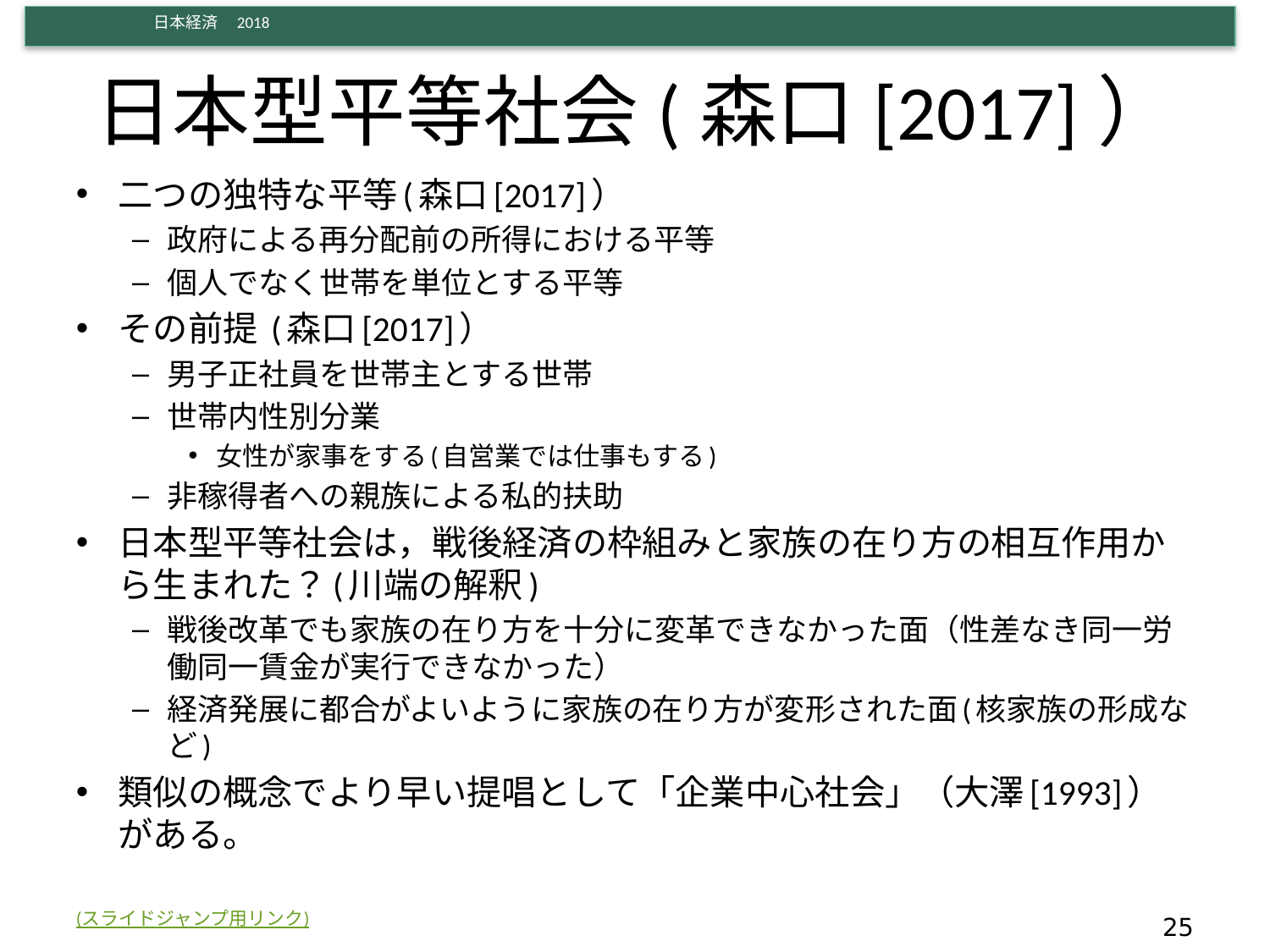

# 日本型平等社会(森口[2017]）
二つの独特な平等(森口[2017]）
政府による再分配前の所得における平等
個人でなく世帯を単位とする平等
その前提 (森口[2017]）
男子正社員を世帯主とする世帯
世帯内性別分業
女性が家事をする(自営業では仕事もする)
非稼得者への親族による私的扶助
日本型平等社会は，戦後経済の枠組みと家族の在り方の相互作用から生まれた？(川端の解釈)
戦後改革でも家族の在り方を十分に変革できなかった面（性差なき同一労働同一賃金が実行できなかった）
経済発展に都合がよいように家族の在り方が変形された面(核家族の形成など)
類似の概念でより早い提唱として「企業中心社会」（大澤[1993]）がある。

(スライドジャンプ用リンク)
25